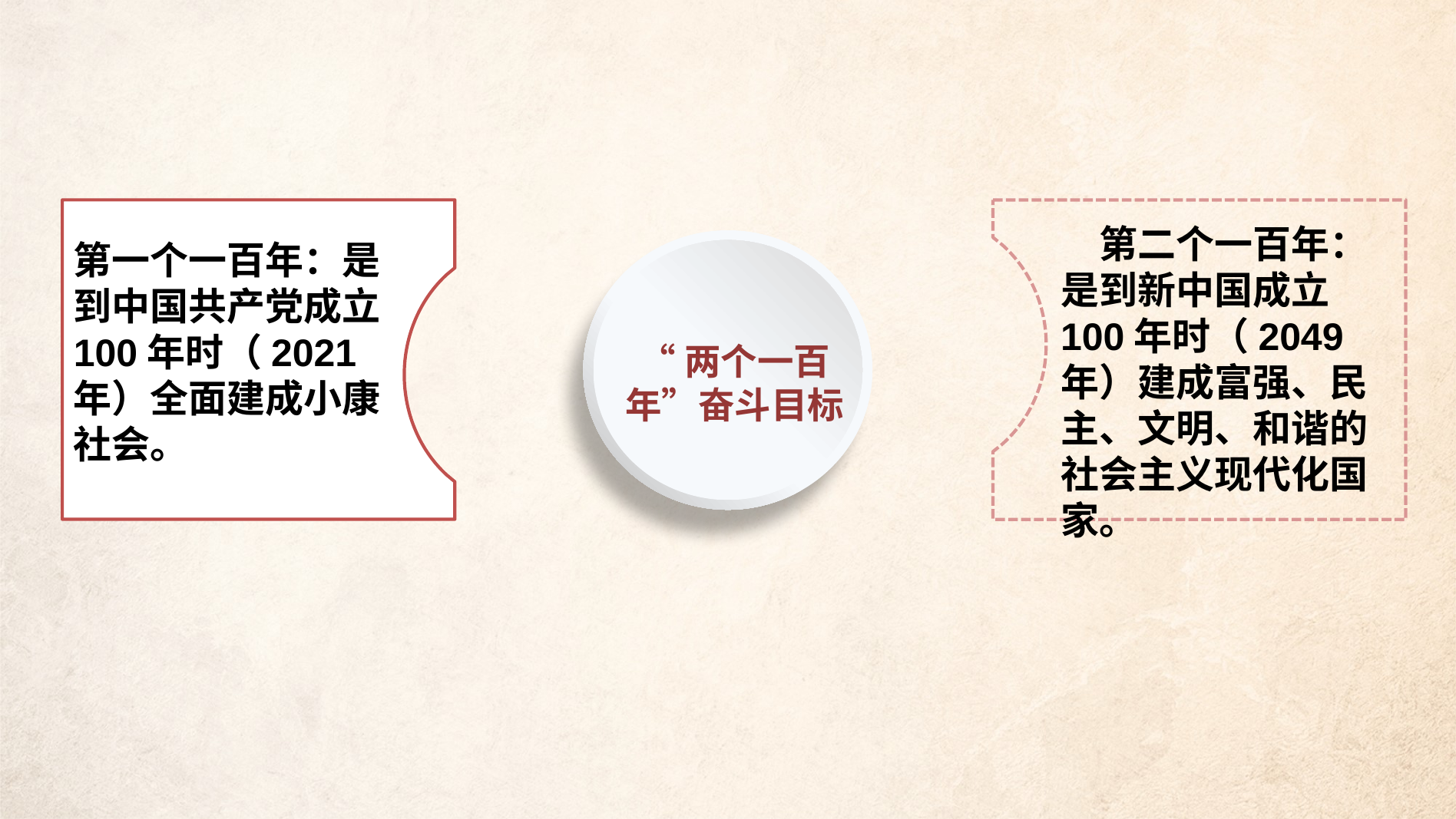

第二个一百年：是到新中国成立100年时（2049年）建成富强、民主、文明、和谐的社会主义现代化国家。
第一个一百年：是到中国共产党成立100年时（2021年）全面建成小康社会。

“两个一百年”奋斗目标